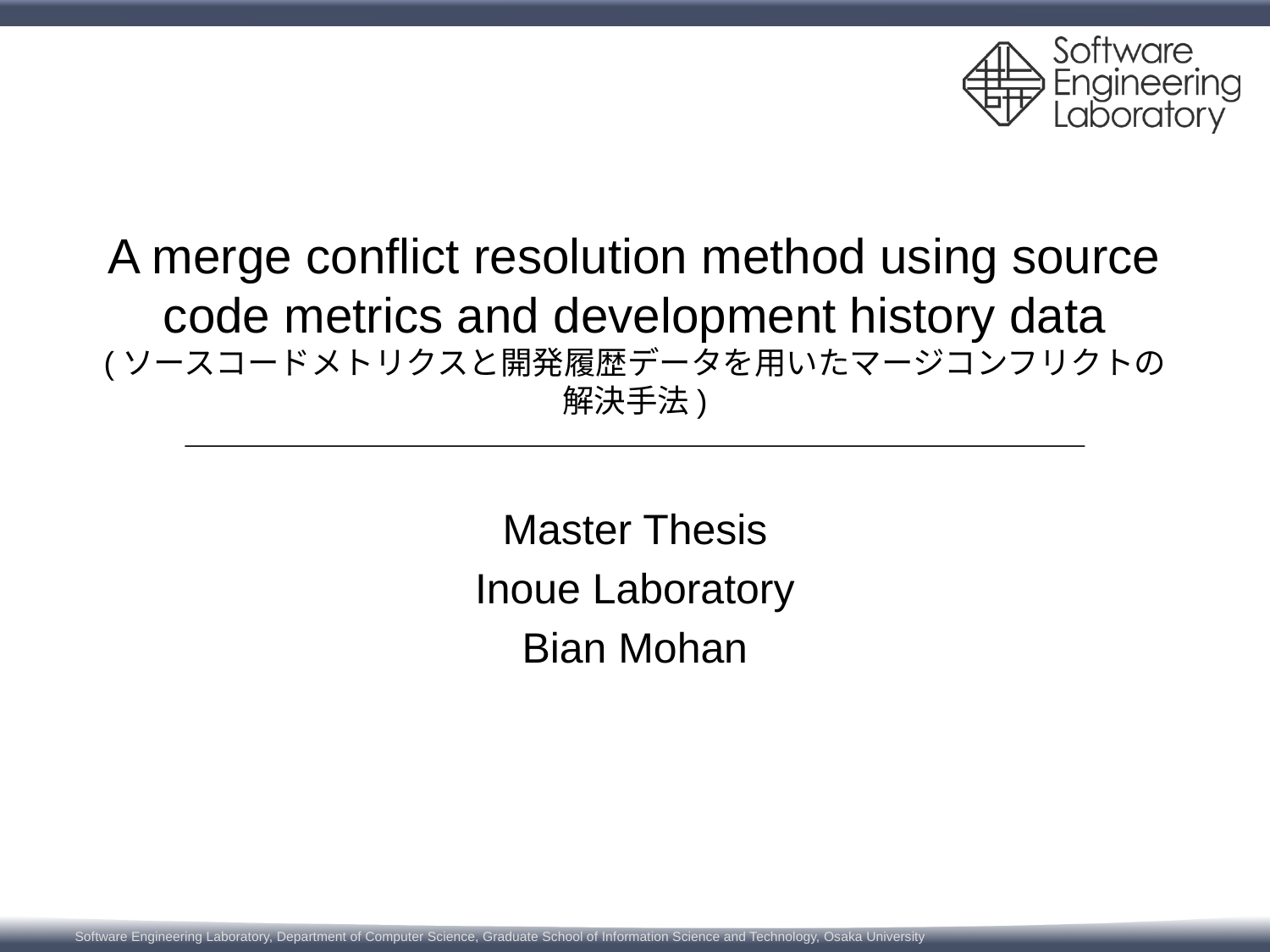

# A merge conflict resolution method using source code metrics and development history data (ソースコードメトリクスと開発履歴データを用いたマージコンフリクトの解決手法)

Master Thesis
Inoue Laboratory
Bian Mohan